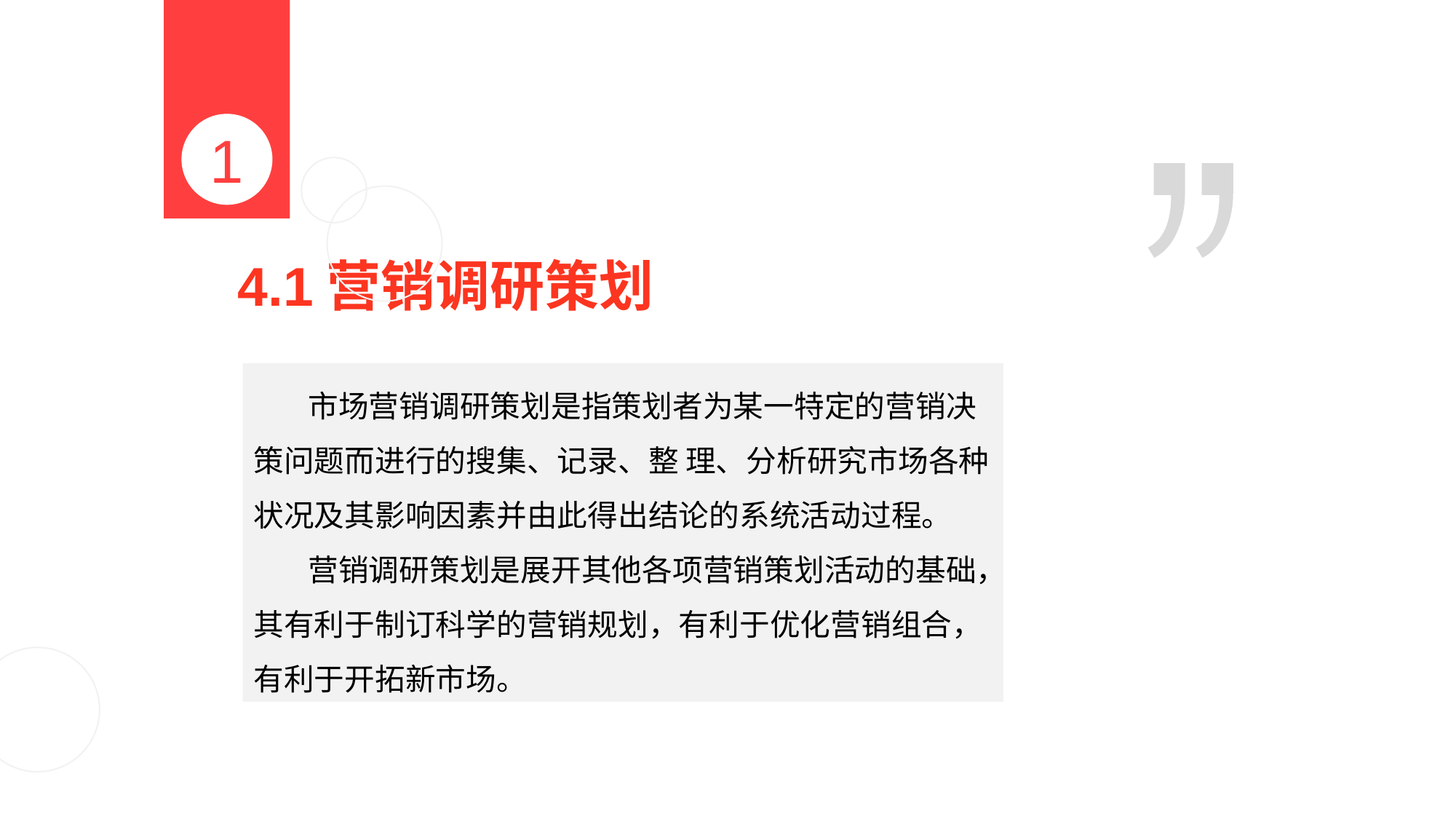

1

4.1营销调研策划
市场营销调研策划是指策划者为某一特定的营销决策问题而进行的搜集、记录、整 理、分析研究市场各种状况及其影响因素并由此得出结论的系统活动过程。
营销调研策划是展开其他各项营销策划活动的基础，其有利于制订科学的营销规划，有利于优化营销组合，有利于开拓新市场。